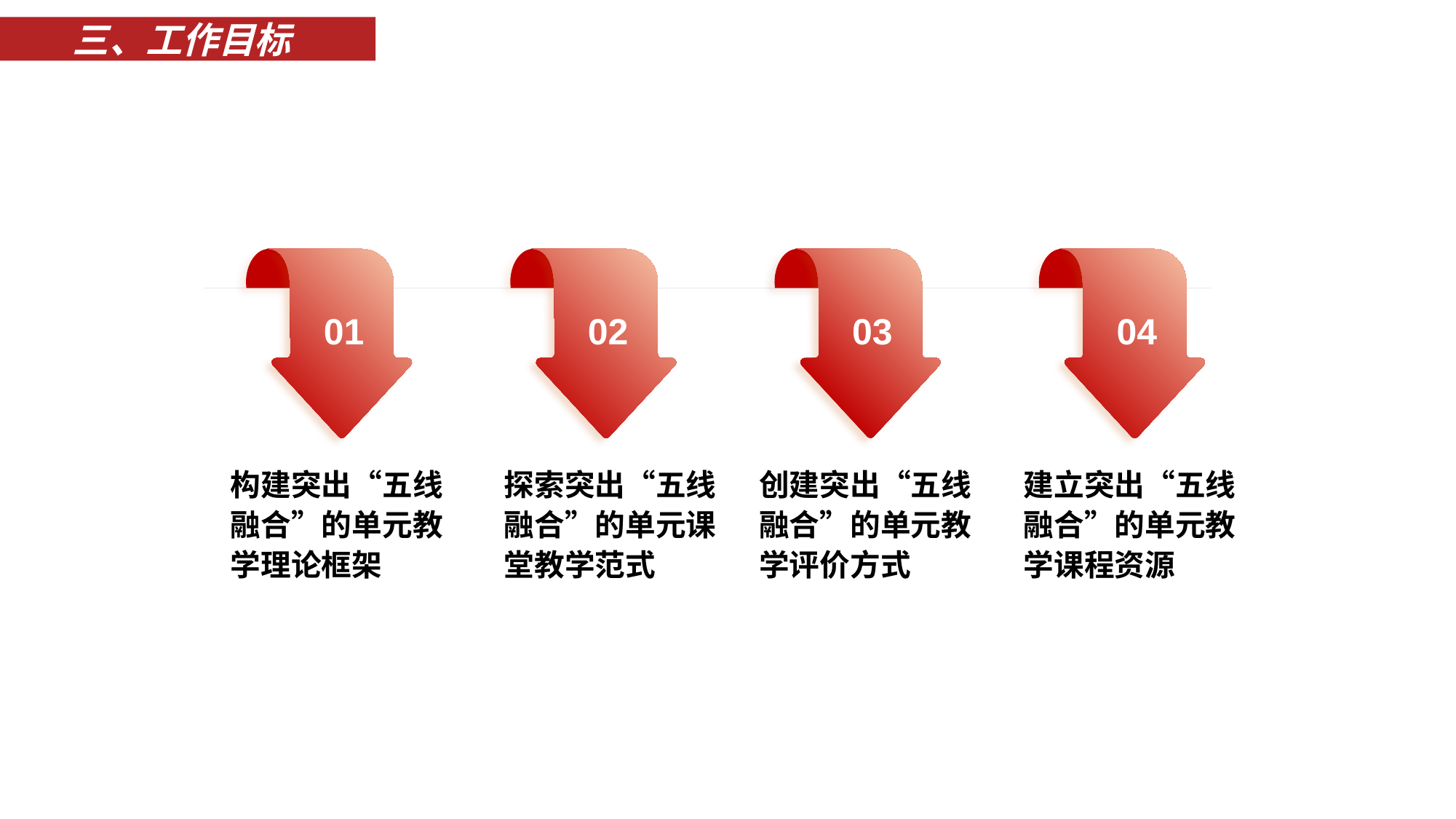

三、工作目标
01

构建突出“五线融合”的单元教学理论框架
02

探索突出“五线融合”的单元课堂教学范式
03

创建突出“五线融合”的单元教学评价方式
04

建立突出“五线融合”的单元教学课程资源